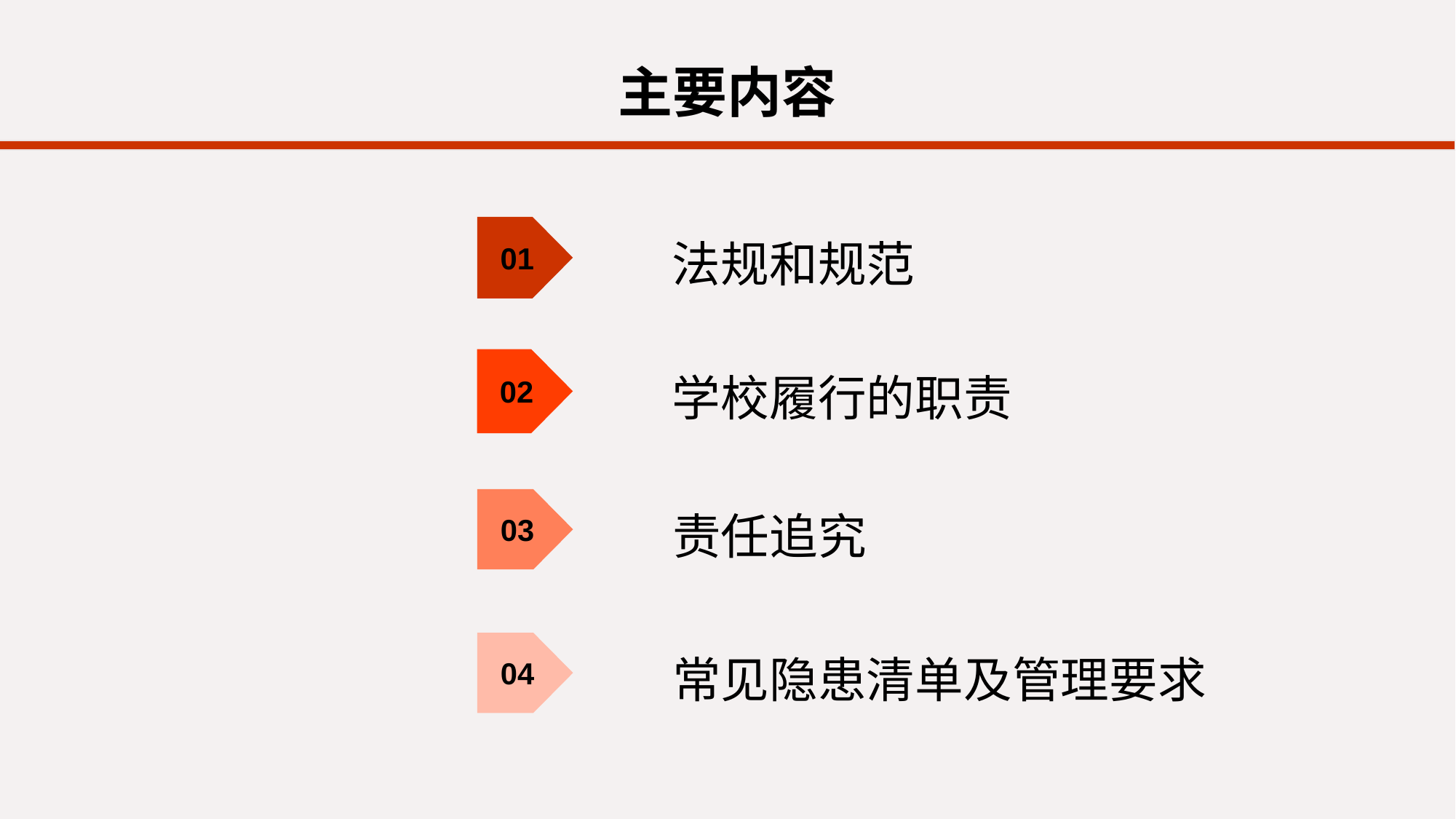

主要内容
法规和规范
01
学校履行的职责
02
责任追究
03
常见隐患清单及管理要求
04